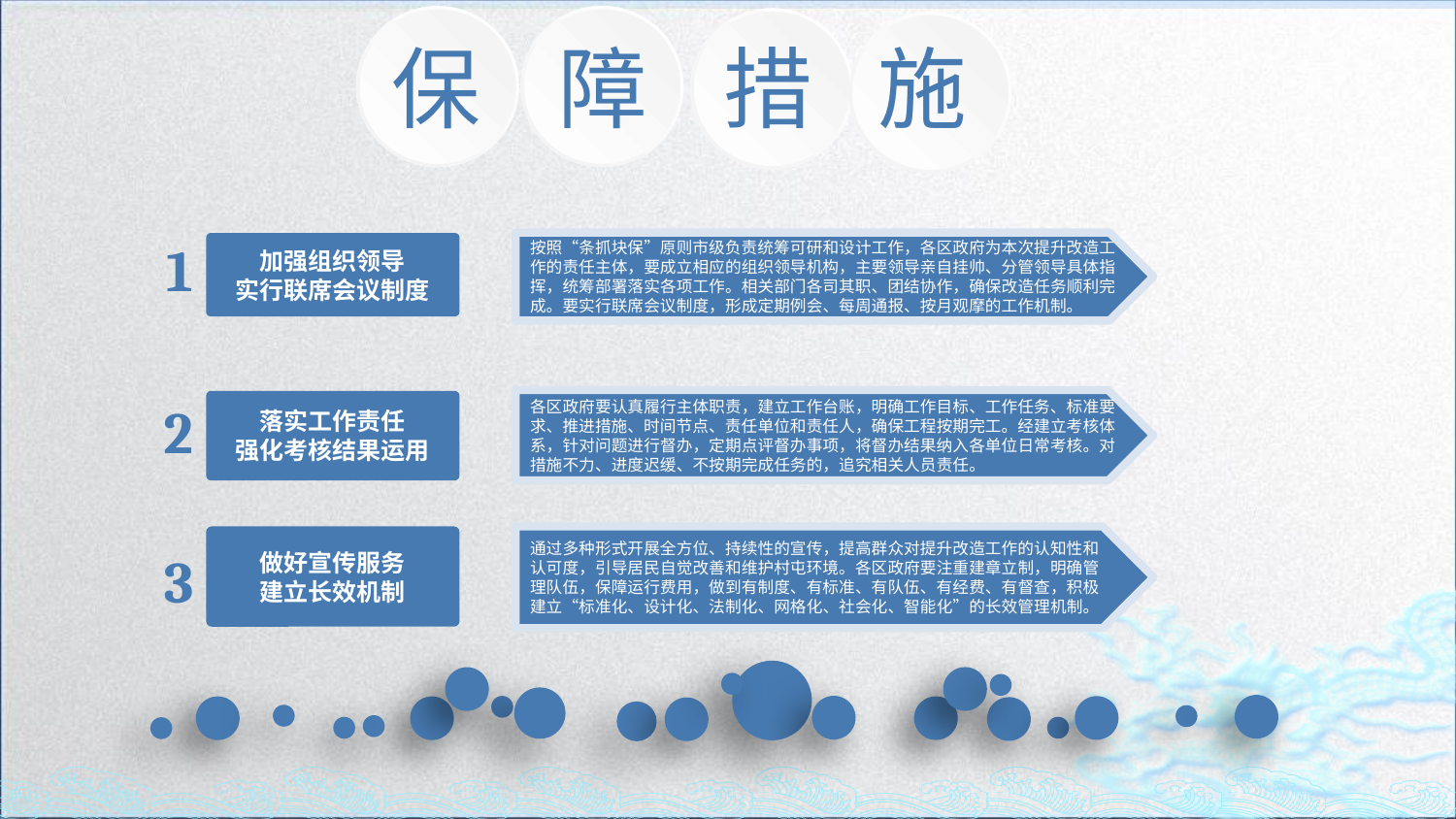

施
保
障
措
按照“条抓块保”原则市级负责统筹可研和设计工作，各区政府为本次提升改造工作的责任主体，要成立相应的组织领导机构，主要领导亲自挂帅、分管领导具体指挥，统筹部署落实各项工作。相关部门各司其职、团结协作，确保改造任务顺利完成。要实行联席会议制度，形成定期例会、每周通报、按月观摩的工作机制。
1
加强组织领导
实行联席会议制度
各区政府要认真履行主体职责，建立工作台账，明确工作目标、工作任务、标准要求、推进措施、时间节点、责任单位和责任人，确保工程按期完工。经建立考核体系，针对问题进行督办，定期点评督办事项，将督办结果纳入各单位日常考核。对措施不力、进度迟缓、不按期完成任务的，追究相关人员责任。
落实工作责任
强化考核结果运用
2
做好宣传服务
建立长效机制
通过多种形式开展全方位、持续性的宣传，提高群众对提升改造工作的认知性和认可度，引导居民自觉改善和维护村屯环境。各区政府要注重建章立制，明确管理队伍，保障运行费用，做到有制度、有标准、有队伍、有经费、有督查，积极建立“标准化、设计化、法制化、网格化、社会化、智能化”的长效管理机制。
3